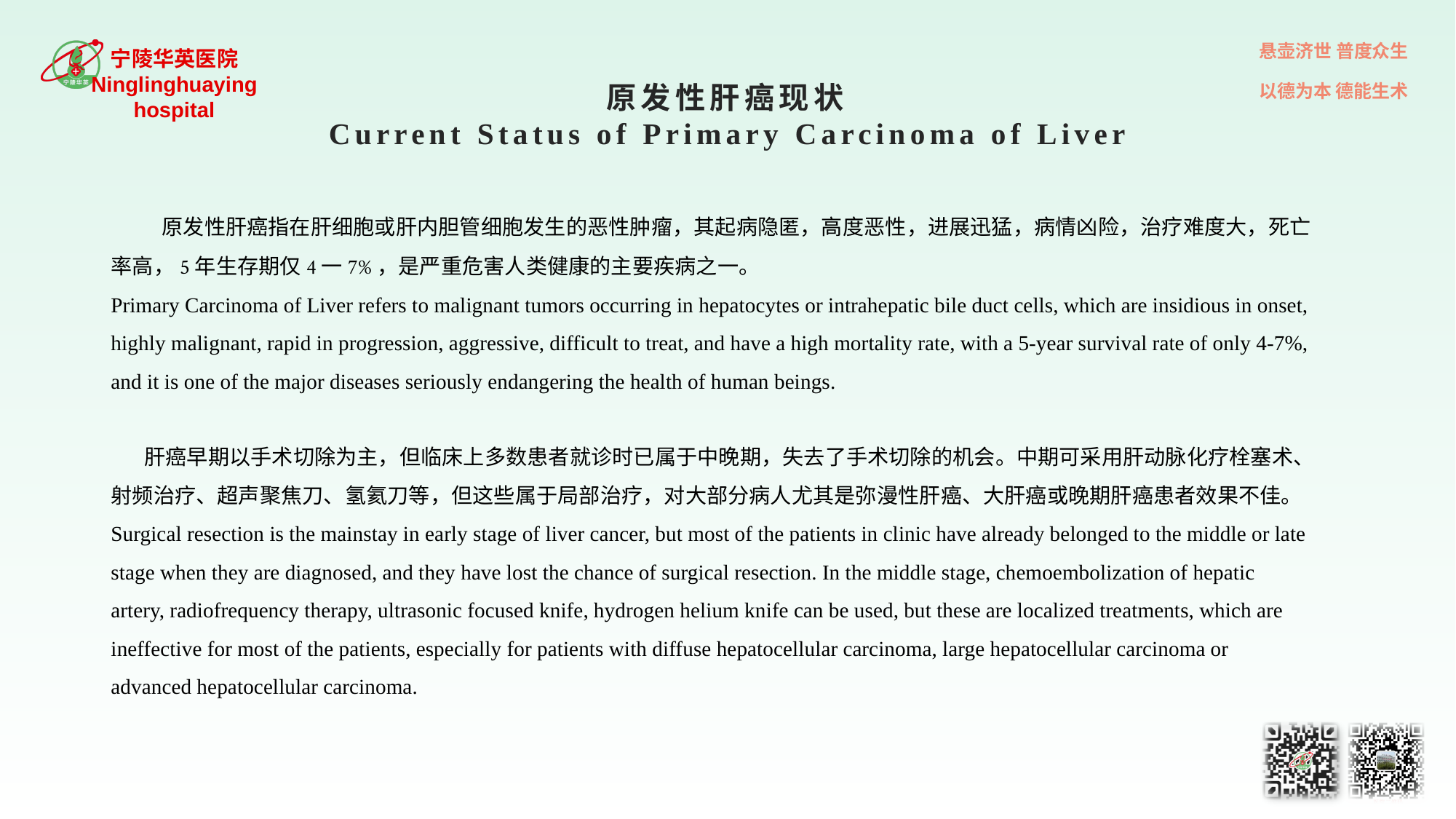

# 原发性肝癌现状 Current Status of Primary Carcinoma of Liver

        原发性肝癌指在肝细胞或肝内胆管细胞发生的恶性肿瘤，其起病隐匿，高度恶性，进展迅猛，病情凶险，治疗难度大，死亡率高，5年生存期仅4一7%，是严重危害人类健康的主要疾病之一。
Primary Carcinoma of Liver refers to malignant tumors occurring in hepatocytes or intrahepatic bile duct cells, which are insidious in onset, highly malignant, rapid in progression, aggressive, difficult to treat, and have a high mortality rate, with a 5-year survival rate of only 4-7%, and it is one of the major diseases seriously endangering the health of human beings.

      肝癌早期以手术切除为主，但临床上多数患者就诊时已属于中晚期，失去了手术切除的机会。中期可采用肝动脉化疗栓塞术、射频治疗、超声聚焦刀、氢氦刀等，但这些属于局部治疗，对大部分病人尤其是弥漫性肝癌、大肝癌或晚期肝癌患者效果不佳。 Surgical resection is the mainstay in early stage of liver cancer, but most of the patients in clinic have already belonged to the middle or late stage when they are diagnosed, and they have lost the chance of surgical resection. In the middle stage, chemoembolization of hepatic artery, radiofrequency therapy, ultrasonic focused knife, hydrogen helium knife can be used, but these are localized treatments, which are ineffective for most of the patients, especially for patients with diffuse hepatocellular carcinoma, large hepatocellular carcinoma or advanced hepatocellular carcinoma.